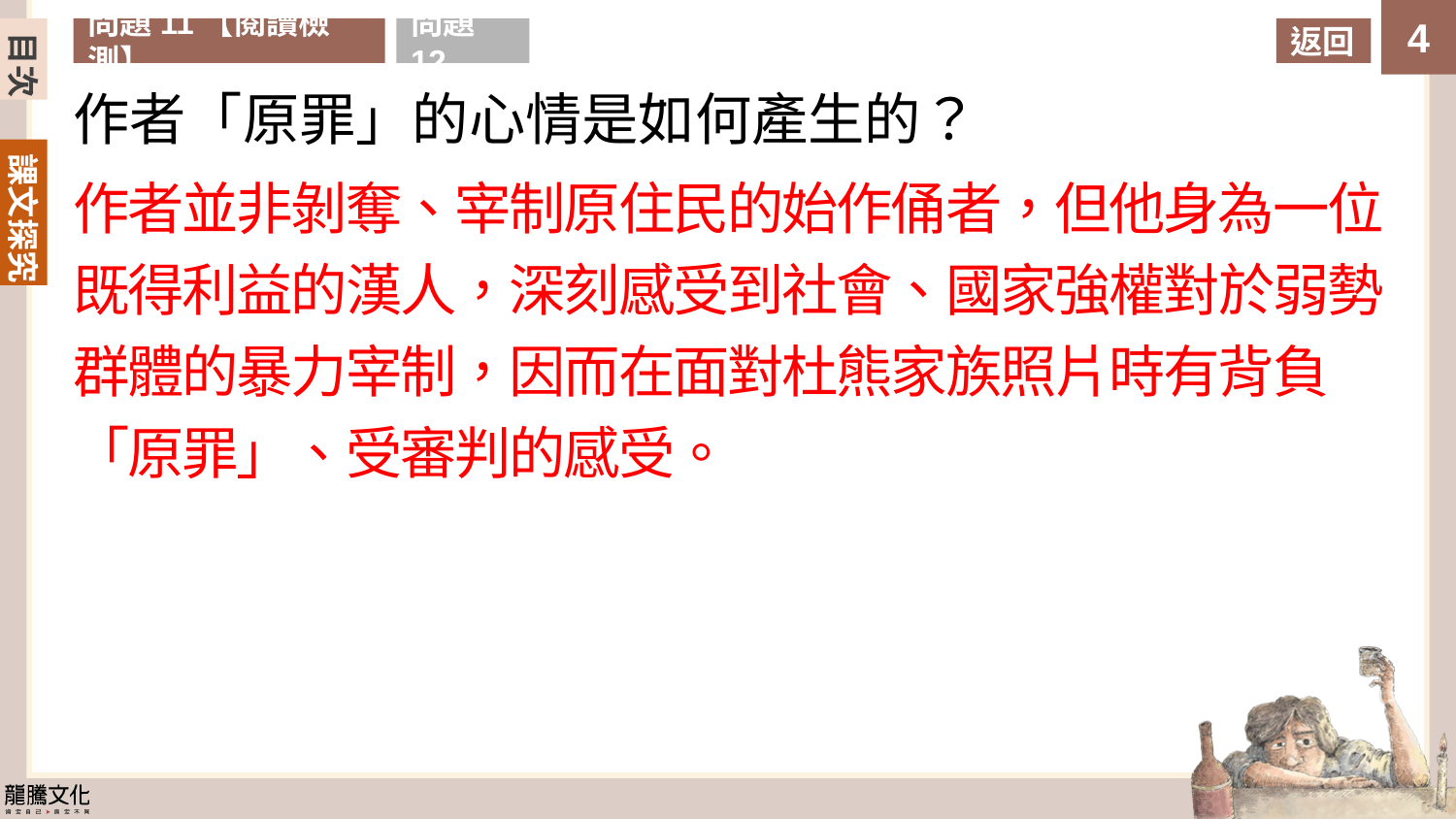

目次
問題11【閱讀檢測】
問題12
返回
作者「原罪」的心情是如何產生的？
作者並非剝奪、宰制原住民的始作俑者，但他身為一位既得利益的漢人，深刻感受到社會、國家強權對於弱勢群體的暴力宰制，因而在面對杜熊家族照片時有背負「原罪」、受審判的感受。